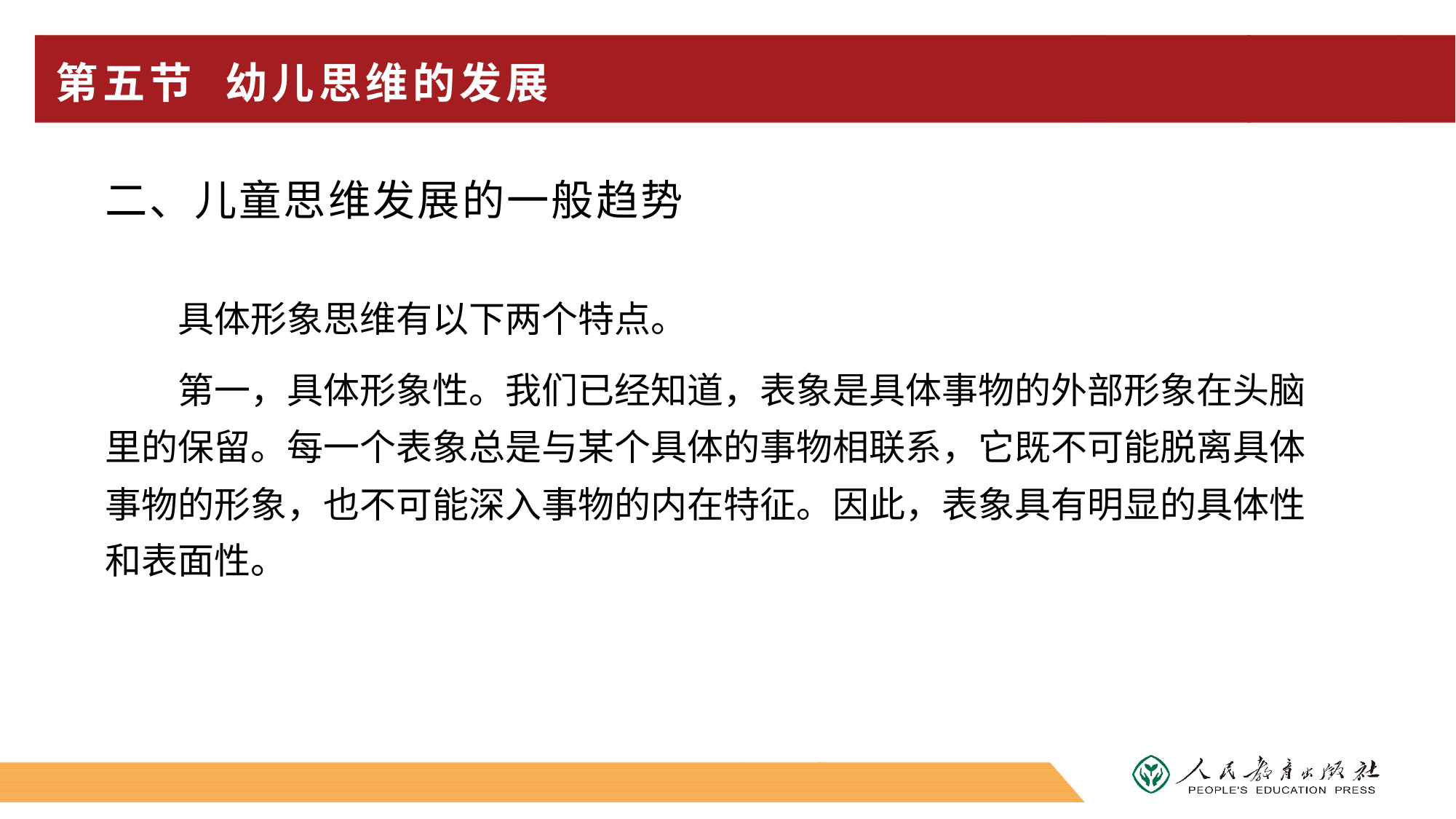

# 第五节  幼儿思维的发展
二、儿童思维发展的一般趋势
具体形象思维有以下两个特点。
第一，具体形象性。我们已经知道，表象是具体事物的外部形象在头脑里的保留。每一个表象总是与某个具体的事物相联系，它既不可能脱离具体事物的形象，也不可能深入事物的内在特征。因此，表象具有明显的具体性和表面性。